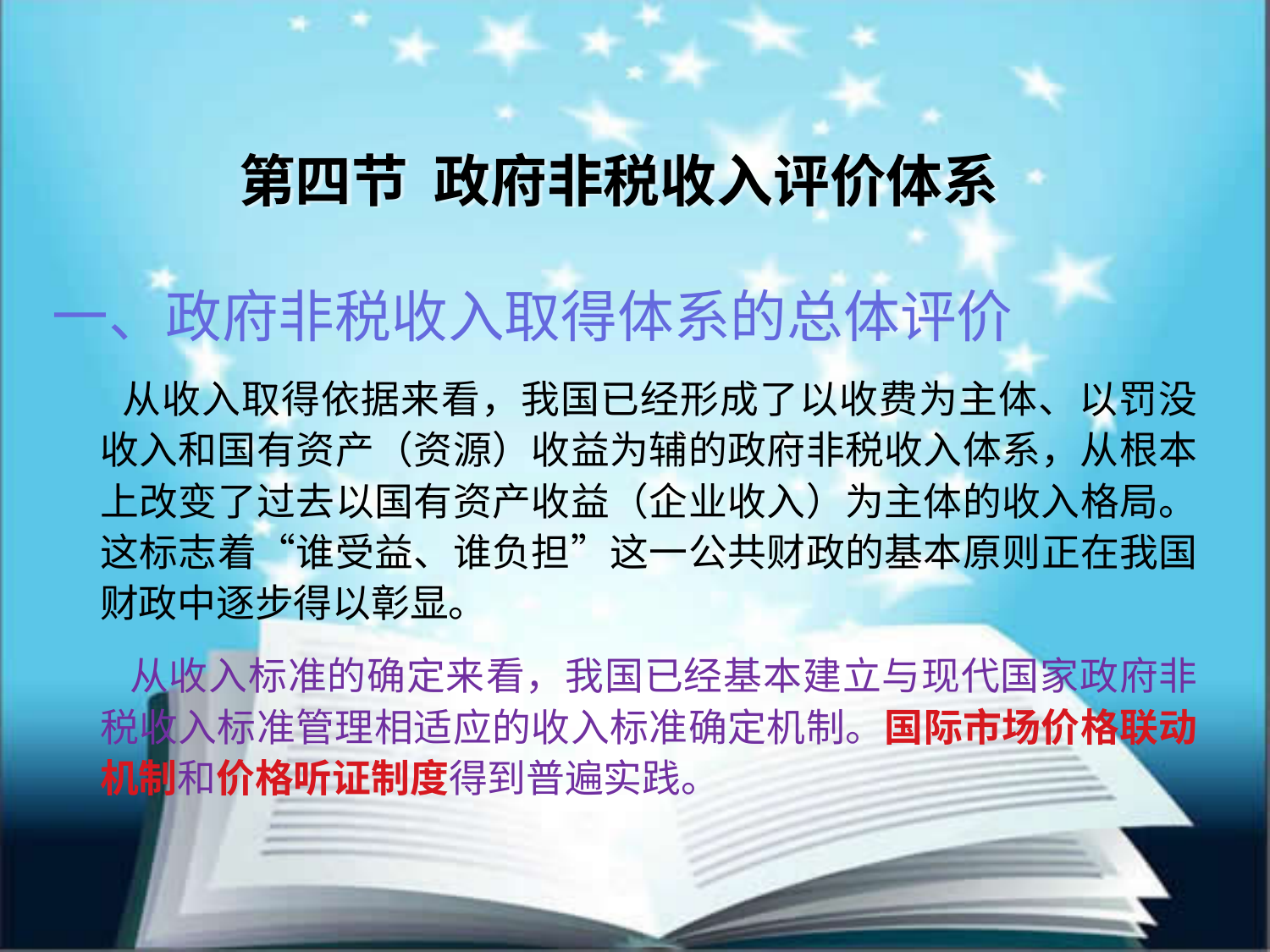

# 第四节  政府非税收入评价体系
一、政府非税收入取得体系的总体评价
      从收入取得依据来看，我国已经形成了以收费为主体、以罚没收入和国有资产（资源）收益为辅的政府非税收入体系，从根本上改变了过去以国有资产收益（企业收入）为主体的收入格局。这标志着“谁受益、谁负担”这一公共财政的基本原则正在我国财政中逐步得以彰显。
       从收入标准的确定来看，我国已经基本建立与现代国家政府非税收入标准管理相适应的收入标准确定机制。国际市场价格联动机制和价格听证制度得到普遍实践。